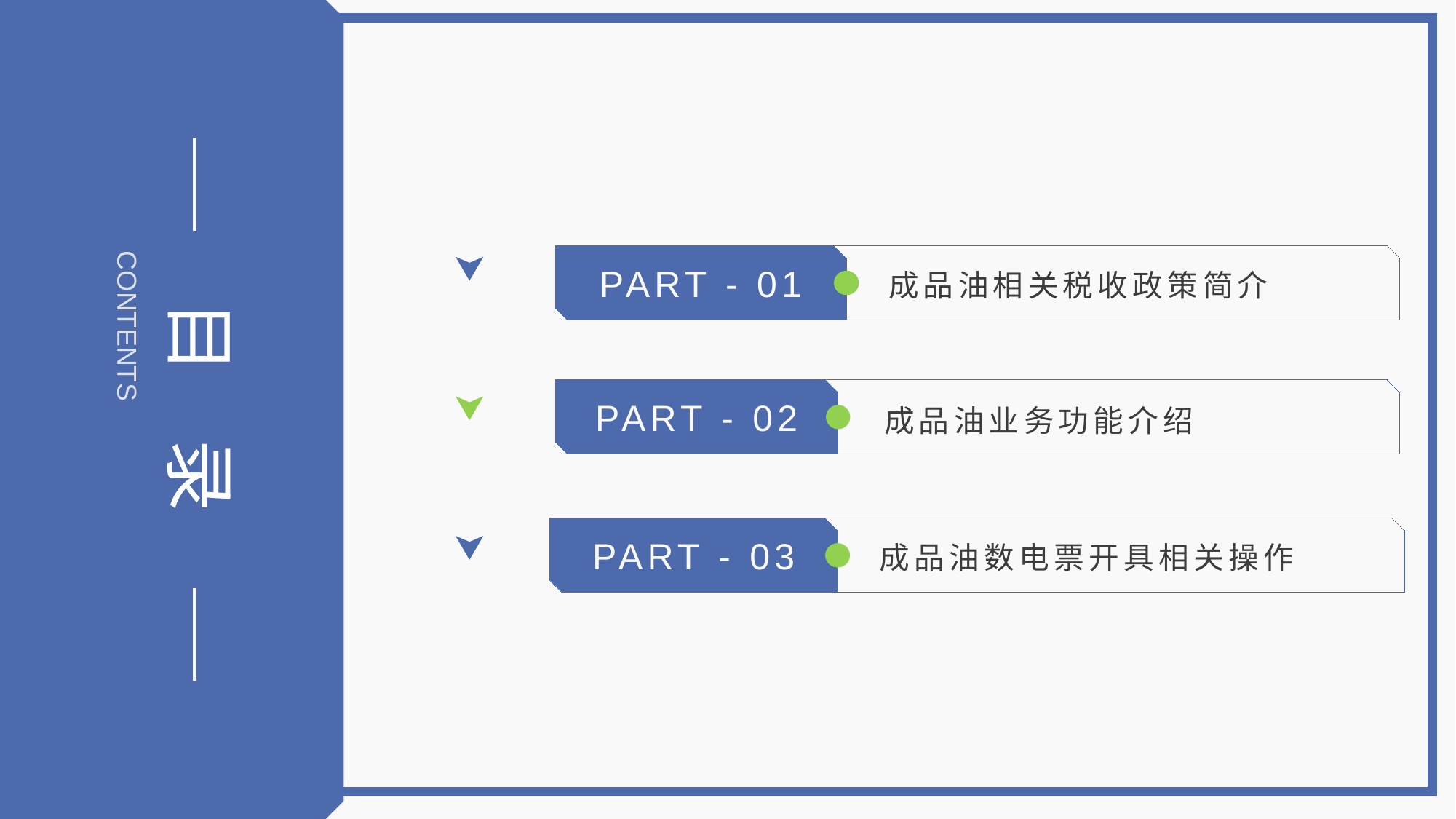

目    录
CONTENTS

PART - 01
成品油相关税收政策简介

PART - 02
成品油业务功能介绍

PART - 03

成品油数电票开具相关操作